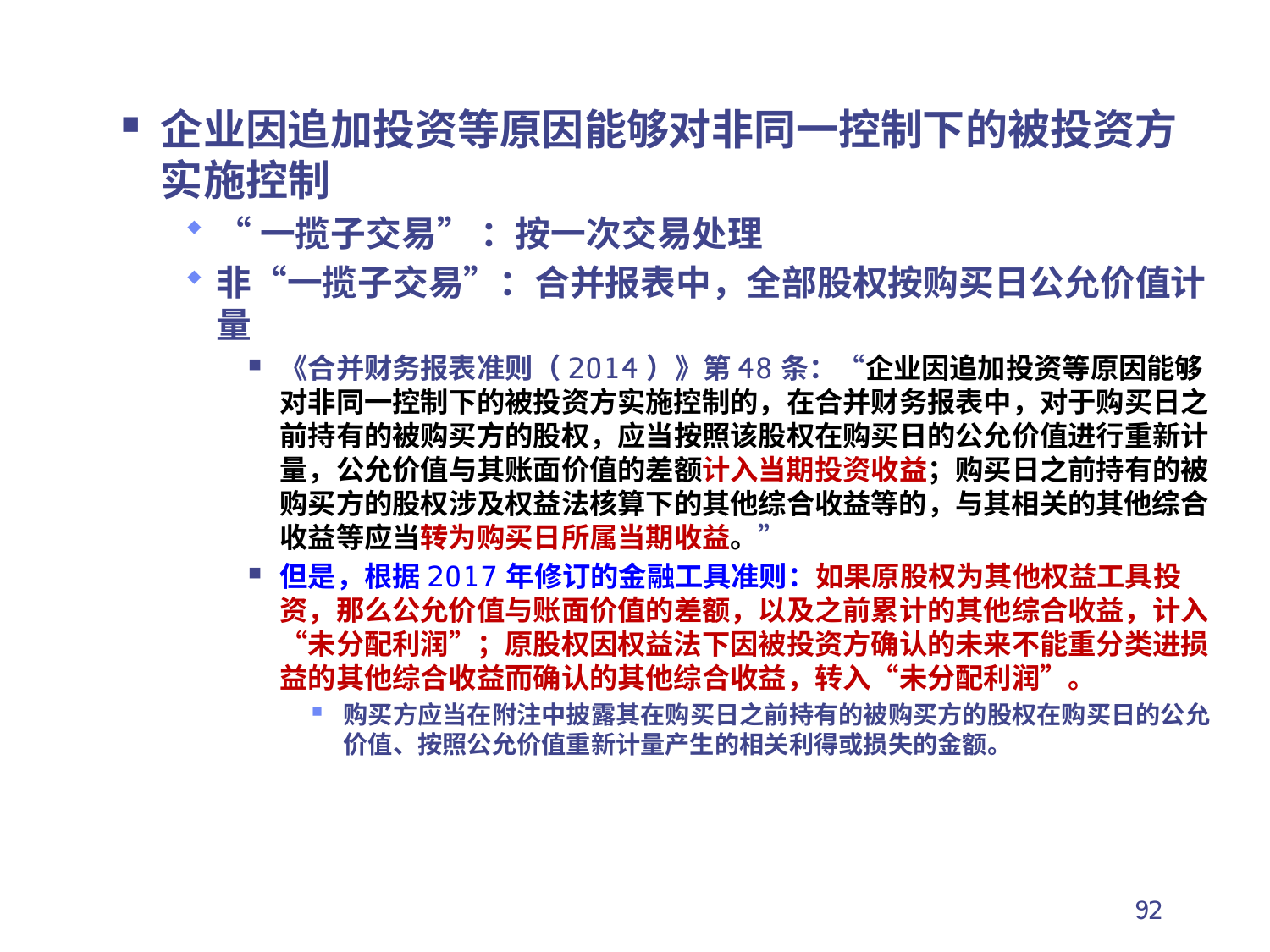

企业因追加投资等原因能够对非同一控制下的被投资方实施控制
“一揽子交易” ：按一次交易处理
非“一揽子交易”：合并报表中，全部股权按购买日公允价值计量
《合并财务报表准则（2014）》第48条：“企业因追加投资等原因能够对非同一控制下的被投资方实施控制的，在合并财务报表中，对于购买日之前持有的被购买方的股权，应当按照该股权在购买日的公允价值进行重新计量，公允价值与其账面价值的差额计入当期投资收益；购买日之前持有的被购买方的股权涉及权益法核算下的其他综合收益等的，与其相关的其他综合收益等应当转为购买日所属当期收益。”
但是，根据2017年修订的金融工具准则：如果原股权为其他权益工具投资，那么公允价值与账面价值的差额，以及之前累计的其他综合收益，计入“未分配利润”；原股权因权益法下因被投资方确认的未来不能重分类进损益的其他综合收益而确认的其他综合收益，转入“未分配利润”。
购买方应当在附注中披露其在购买日之前持有的被购买方的股权在购买日的公允价值、按照公允价值重新计量产生的相关利得或损失的金额。

92